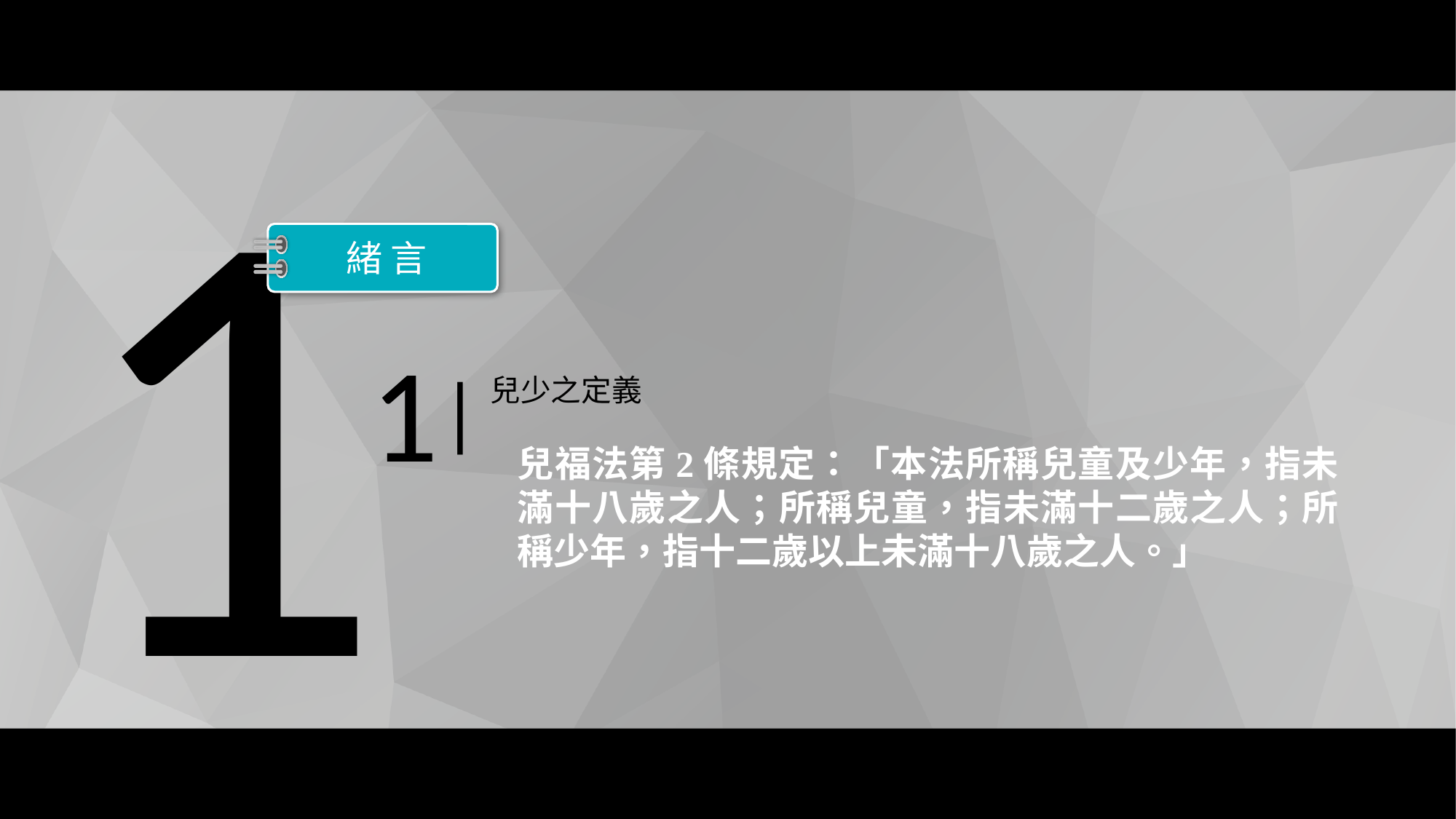

1

緒 言
1
|
兒少之定義
兒福法第2條規定：「本法所稱兒童及少年，指未滿十八歲之人；所稱兒童，指未滿十二歲之人；所稱少年，指十二歲以上未滿十八歲之人。」